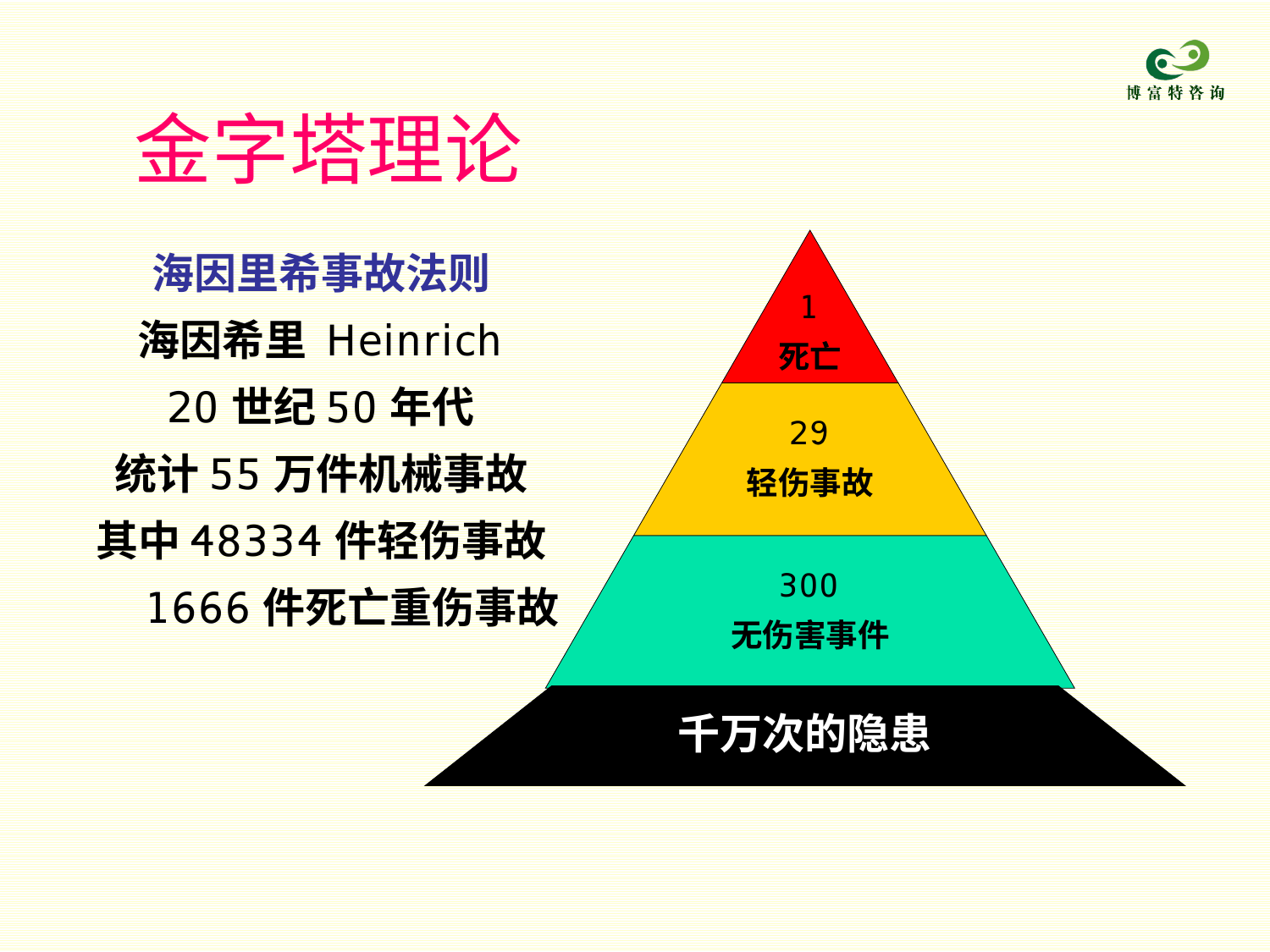

# 金字塔理论

1
死亡
29
轻伤事故
300
无伤害事件
千万次的隐患
海因里希事故法则
海因希里 Heinrich
20世纪50年代
统计55万件机械事故
其中48334件轻伤事故
     1666件死亡重伤事故